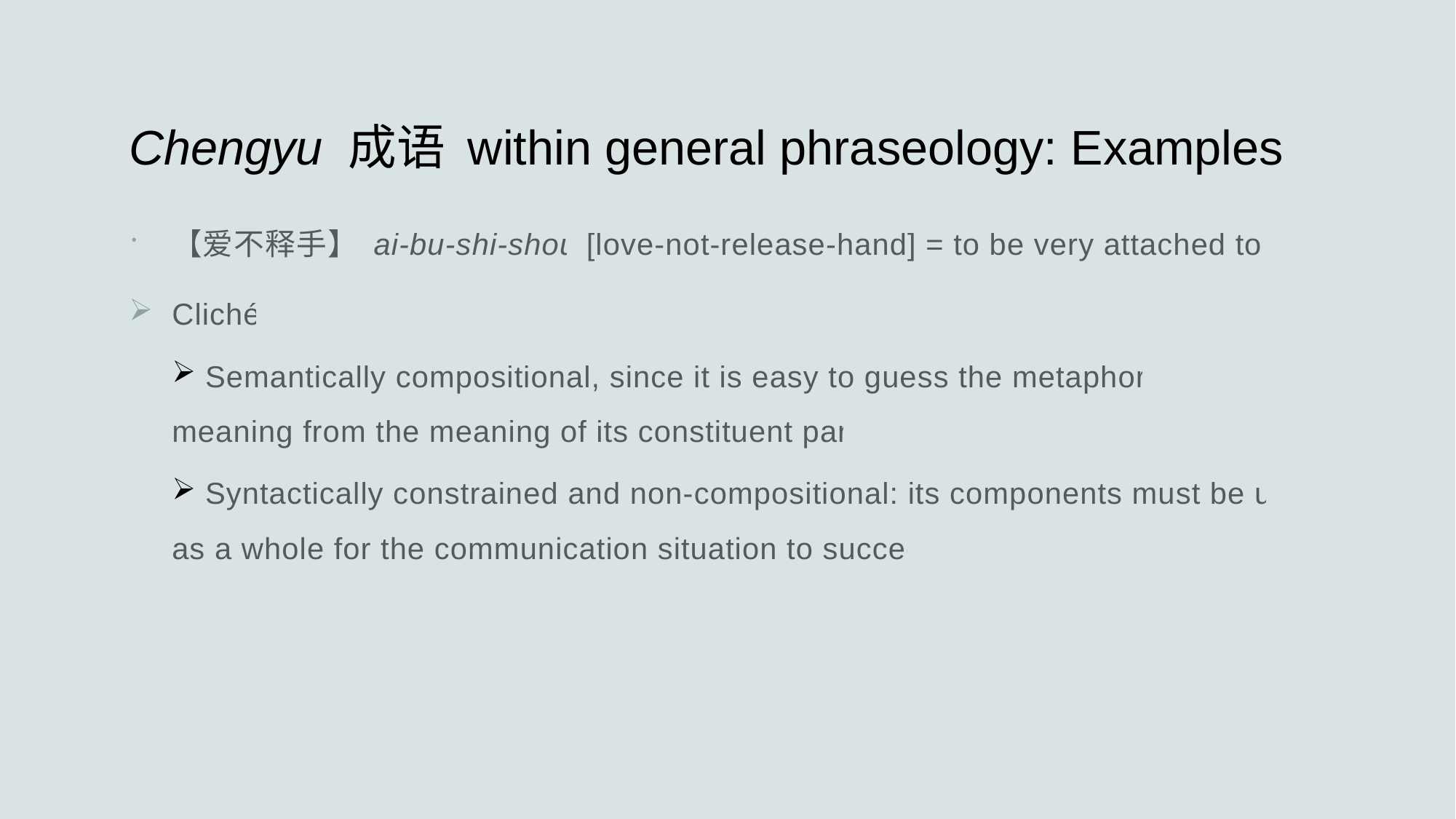

# Chengyu 成语 within general phraseology: Examples
【爱不释手】 ai-bu-shi-shou [love-not-release-hand] = to be very attached to st.
Cliché
 Semantically compositional, since it is easy to guess the metaphorical meaning from the meaning of its constituent parts.
 Syntactically constrained and non-compositional: its components must be used as a whole for the communication situation to succeed.